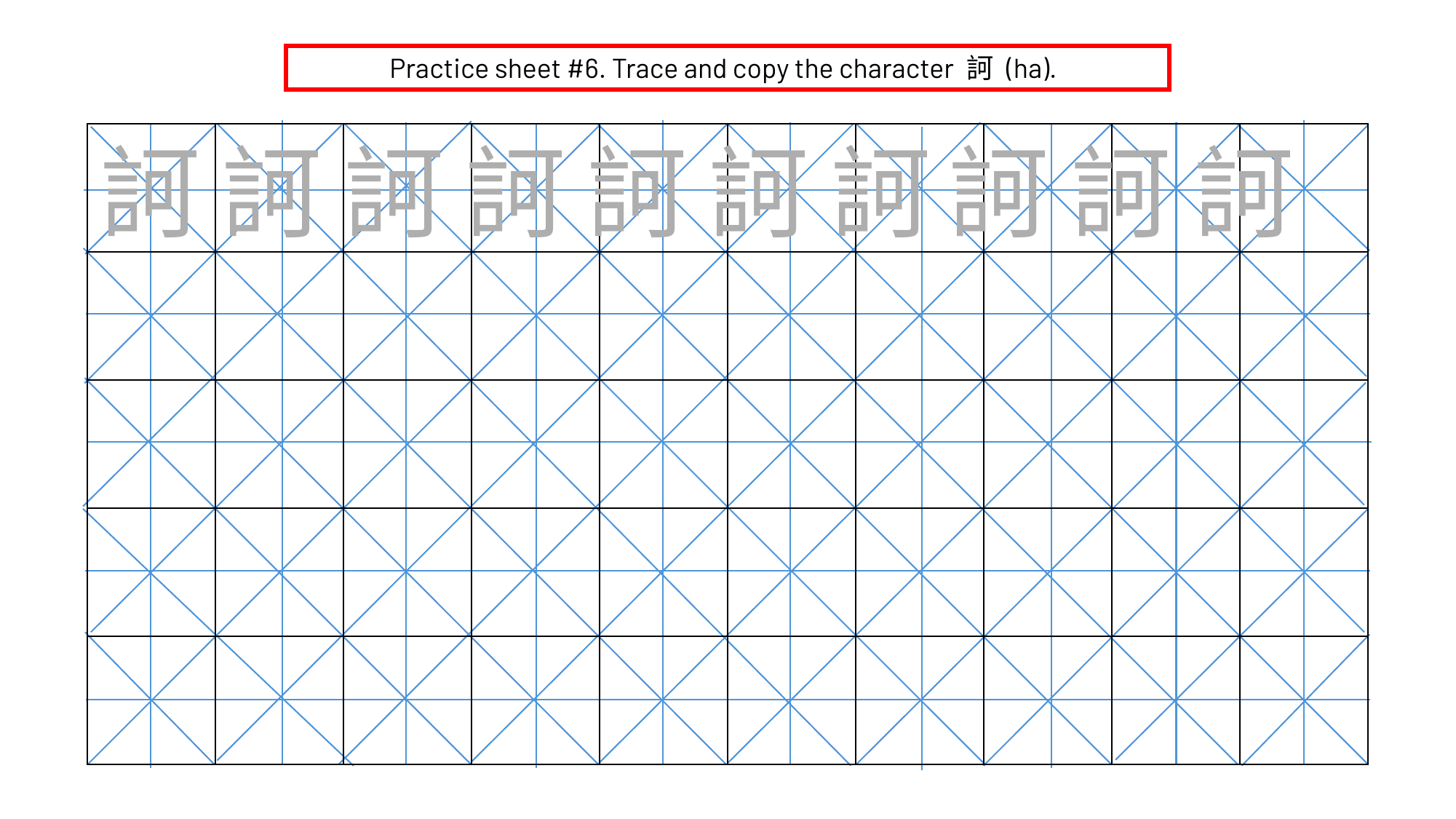

Practice sheet #6. Trace and copy the character 訶 (ha).

|  |  |  |  |  |  |  |  |  |  |
| --- | --- | --- | --- | --- | --- | --- | --- | --- | --- |
|  |  |  |  |  |  |  |  |  |  |
|  |  |  |  |  |  |  |  |  |  |
|  |  |  |  |  |  |  |  |  |  |
|  |  |  |  |  |  |  |  |  |  |
訶 訶 訶 訶 訶 訶 訶 訶 訶 訶